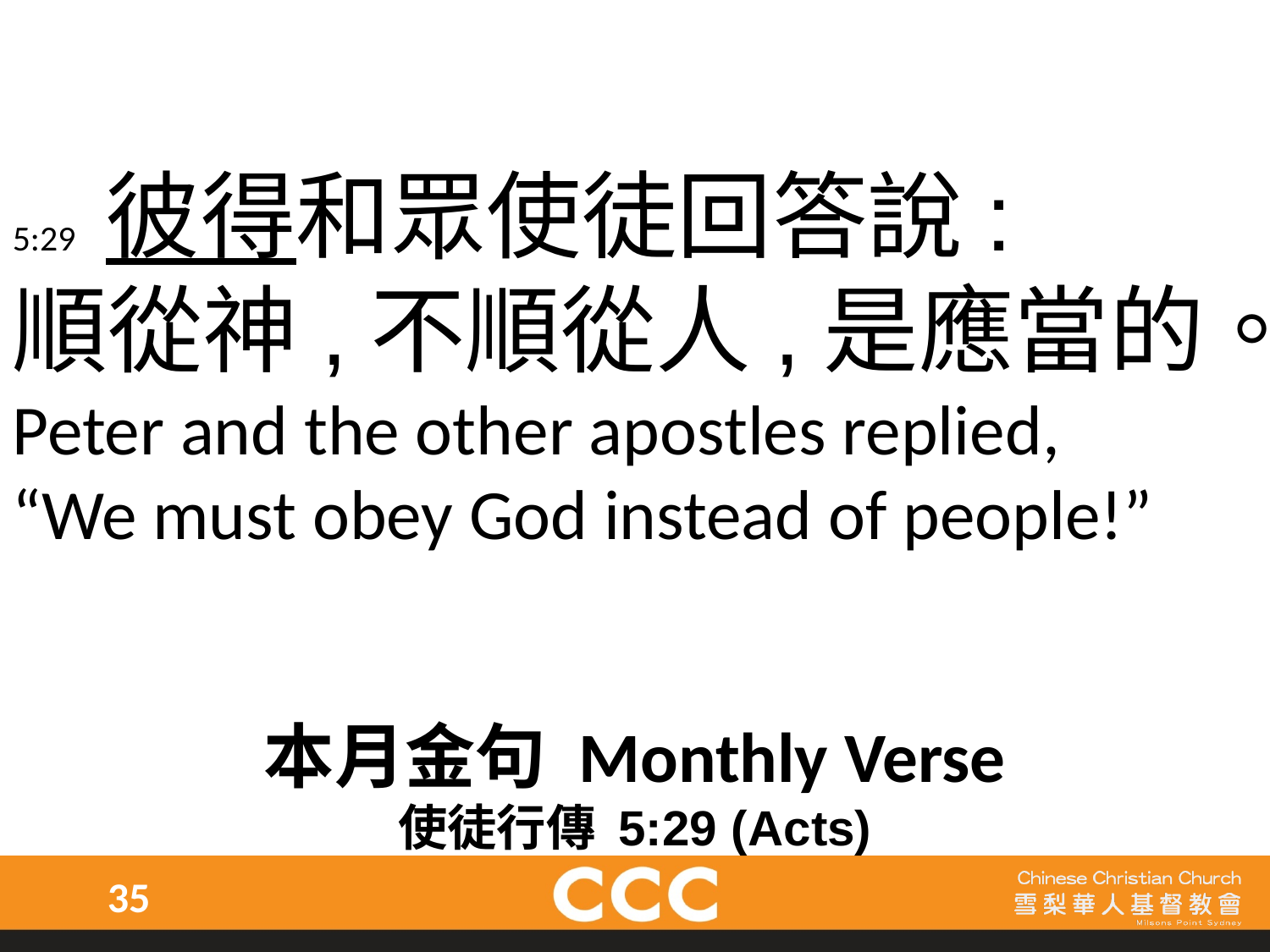

5:29 彼得和眾使徒回答說:
順從神,不順從人,是應當的。
Peter and the other apostles replied,
“We must obey God instead of people!”
本月金句 Monthly Verse
使徒行傳 5:29 (Acts)
35